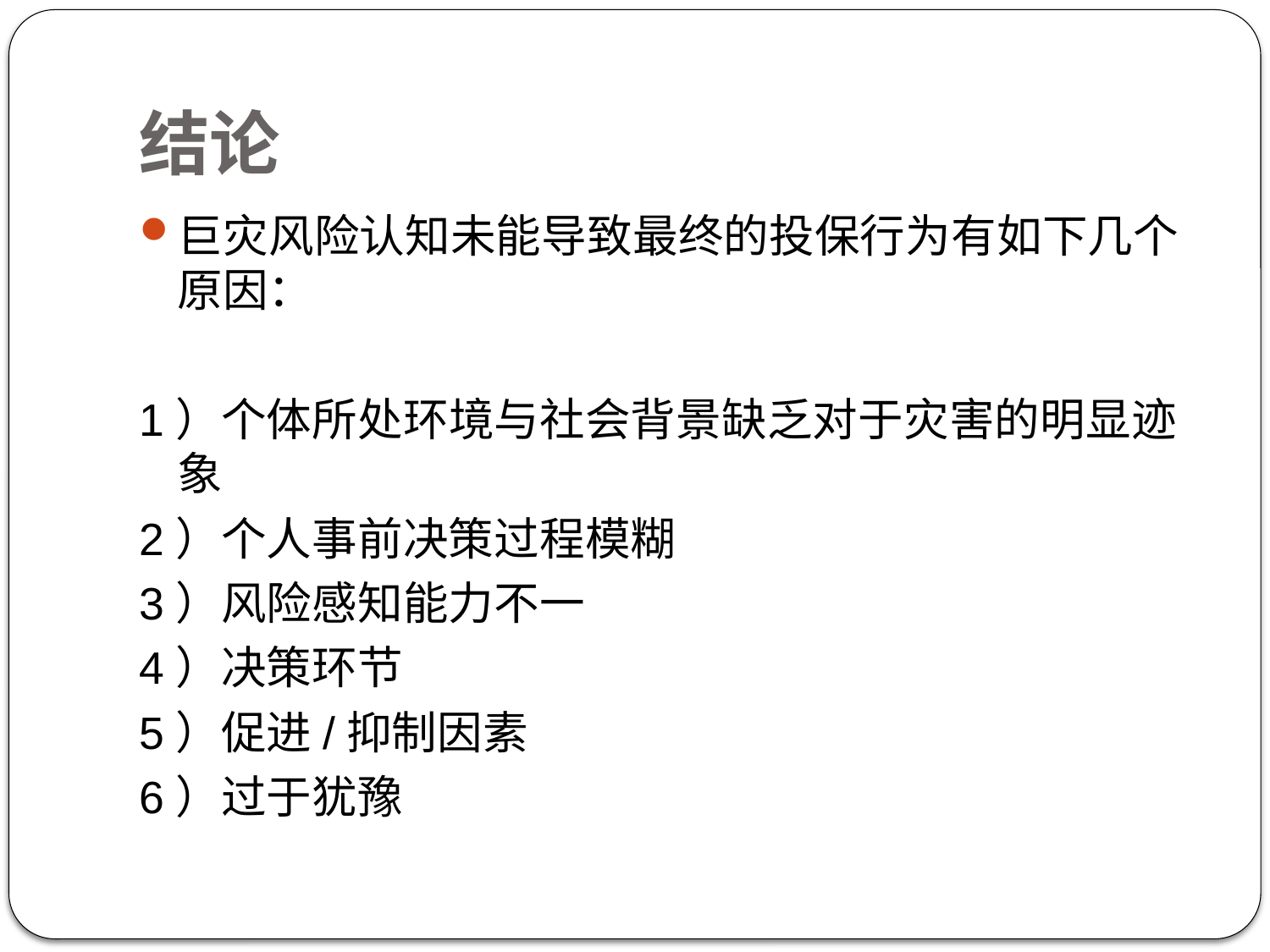

# 结论
巨灾风险认知未能导致最终的投保行为有如下几个原因：

1）个体所处环境与社会背景缺乏对于灾害的明显迹象
2）个人事前决策过程模糊
3）风险感知能力不一
4）决策环节
5）促进/抑制因素
6）过于犹豫